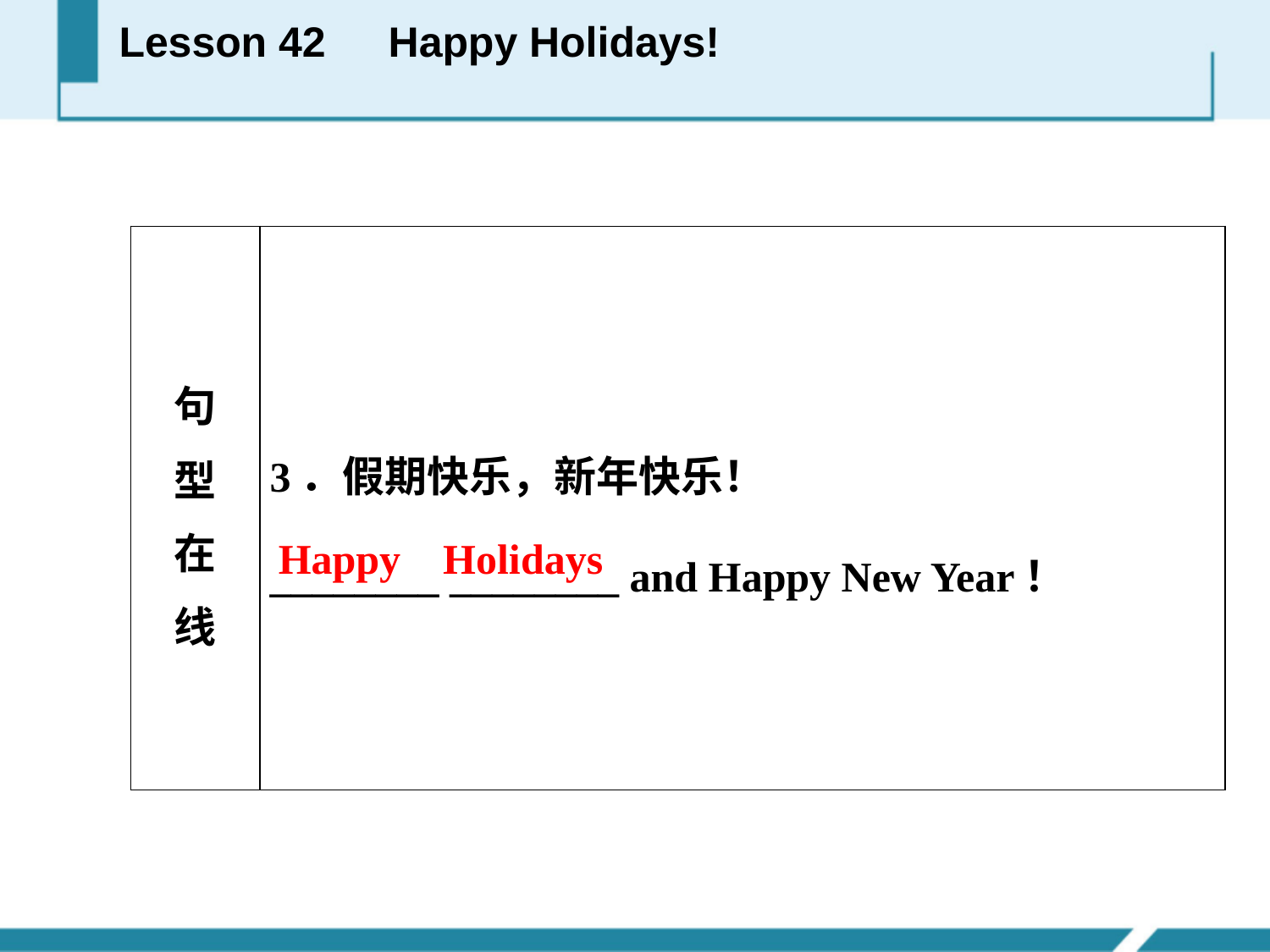

Lesson 42　Happy Holidays!
| 句 型 在 线 | 3．假期快乐，新年快乐！ \_\_\_\_\_\_\_\_ \_\_\_\_\_\_\_\_ and Happy New Year！ |
| --- | --- |

Happy    Holidays